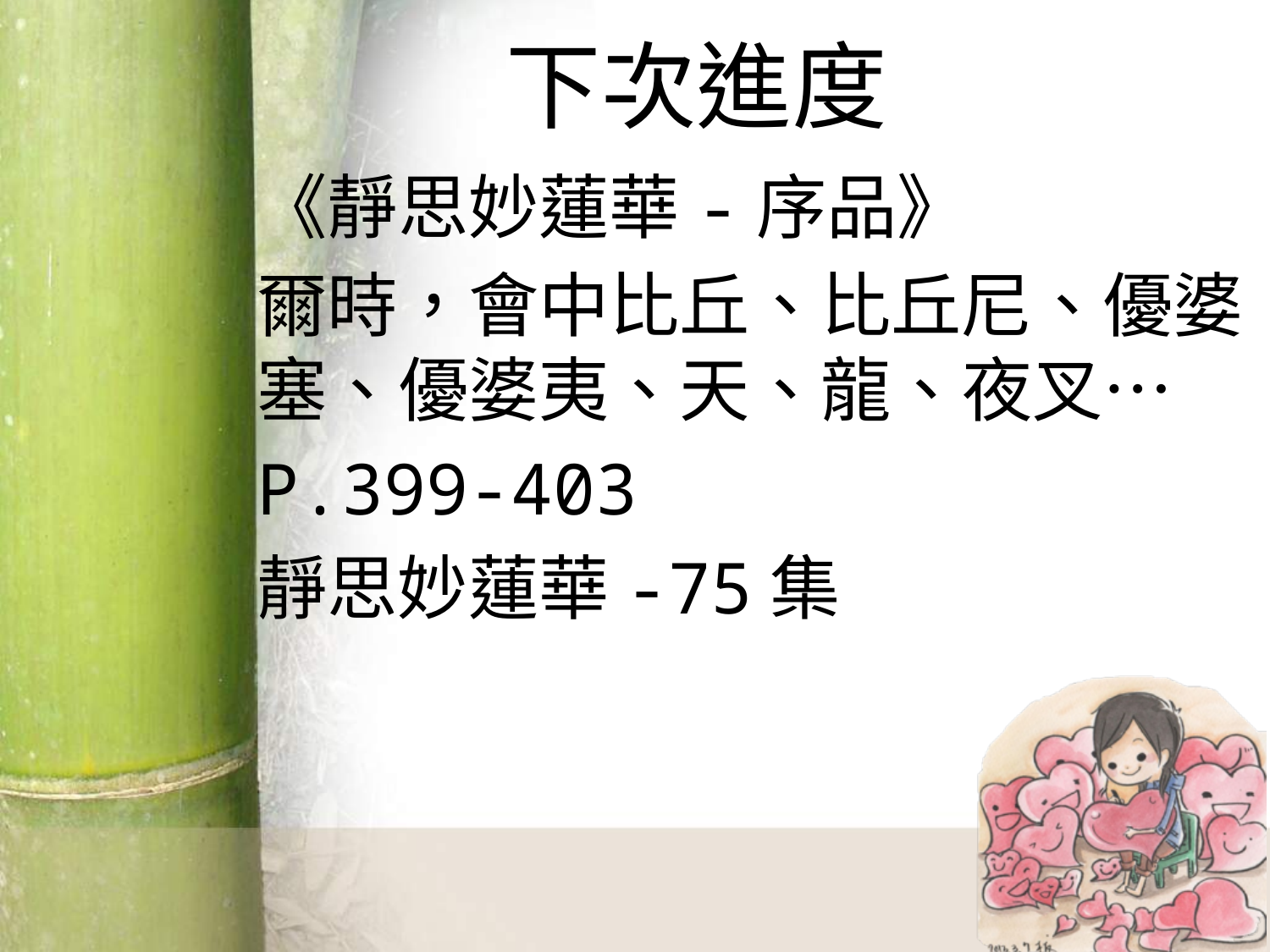

# 下次進度
《靜思妙蓮華-序品》
爾時，會中比丘、比丘尼、優婆塞、優婆夷、天、龍、夜叉…
P.399-403
靜思妙蓮華-75集